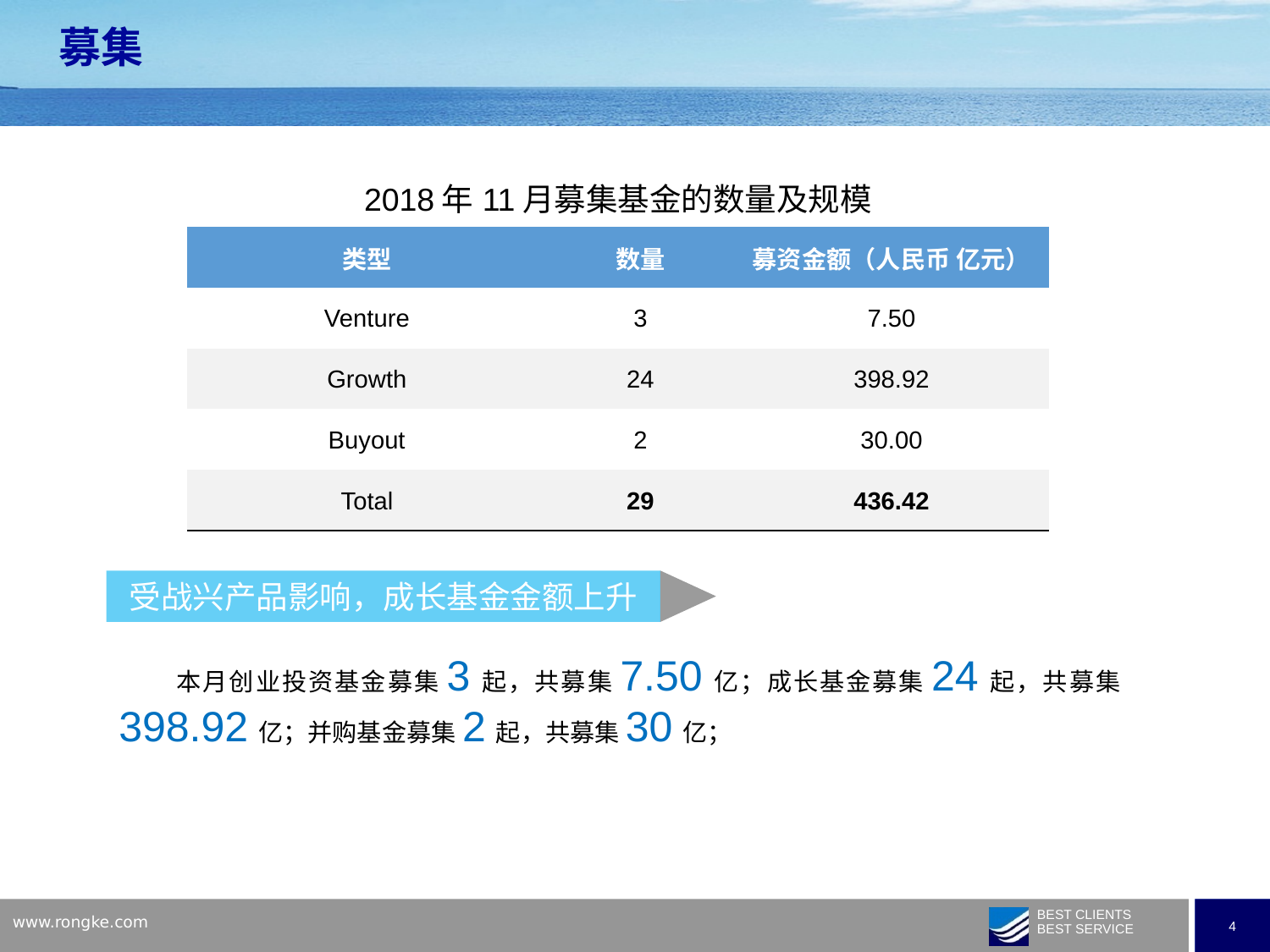

募集
| 2018年11月募集基金的数量及规模 |  |  |
| --- | --- | --- |
| 类型 | 数量 | 募资金额（人民币 亿元） |
| Venture | 3 | 7.50 |
| Growth | 24 | 398.92 |
| Buyout | 2 | 30.00 |
| Total | 29 | 436.42 |
受战兴产品影响，成长基金金额上升

       本月创业投资基金募集3起，共募集7.50亿；成长基金募集24起，共募集398.92亿；并购基金募集2起，共募集30亿；